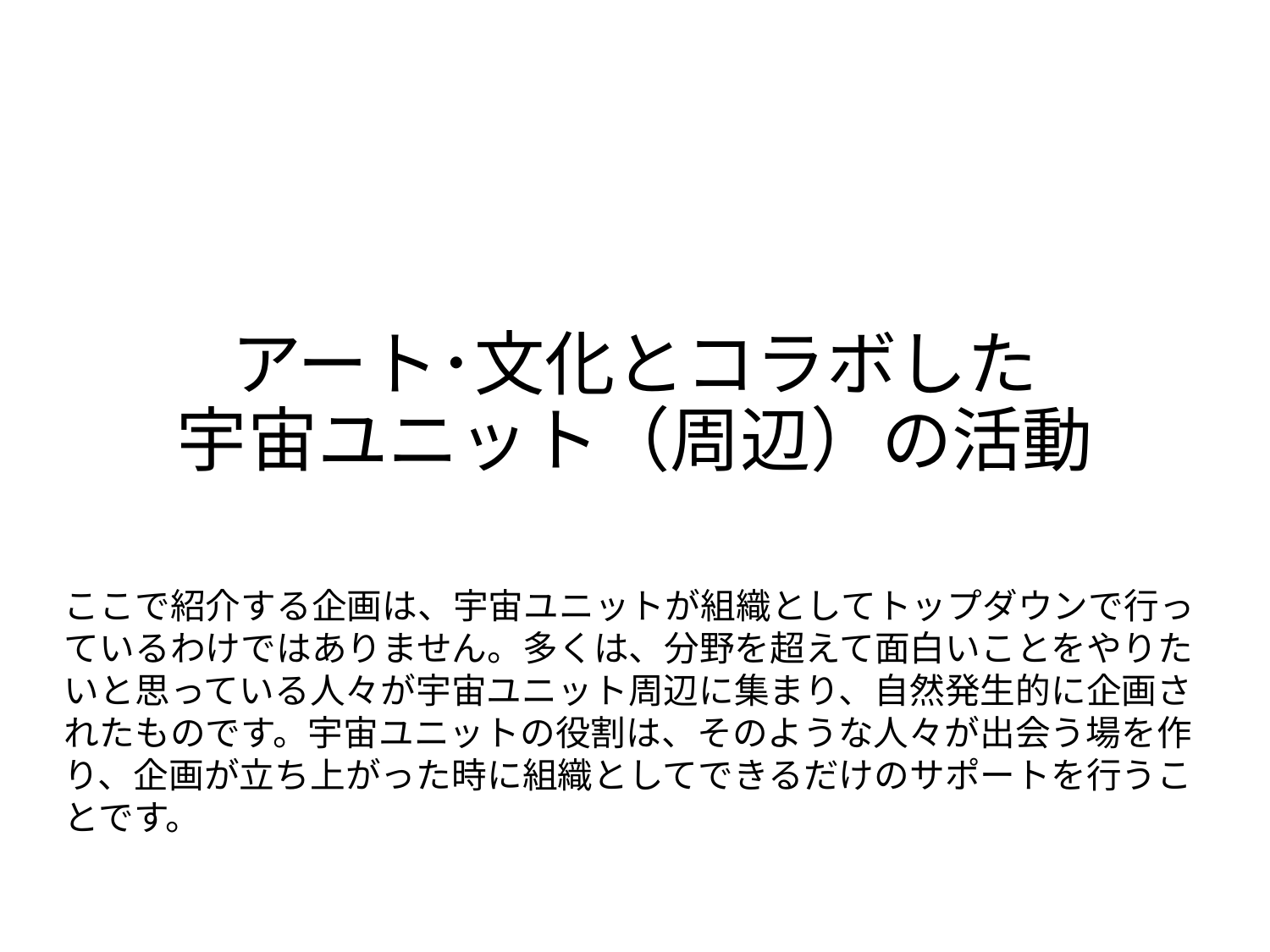

# アート･文化とコラボした 宇宙ユニット（周辺）の活動
ここで紹介する企画は、宇宙ユニットが組織としてトップダウンで行っているわけではありません。多くは、分野を超えて面白いことをやりたいと思っている人々が宇宙ユニット周辺に集まり、自然発生的に企画されたものです。宇宙ユニットの役割は、そのような人々が出会う場を作り、企画が立ち上がった時に組織としてできるだけのサポートを行うことです。